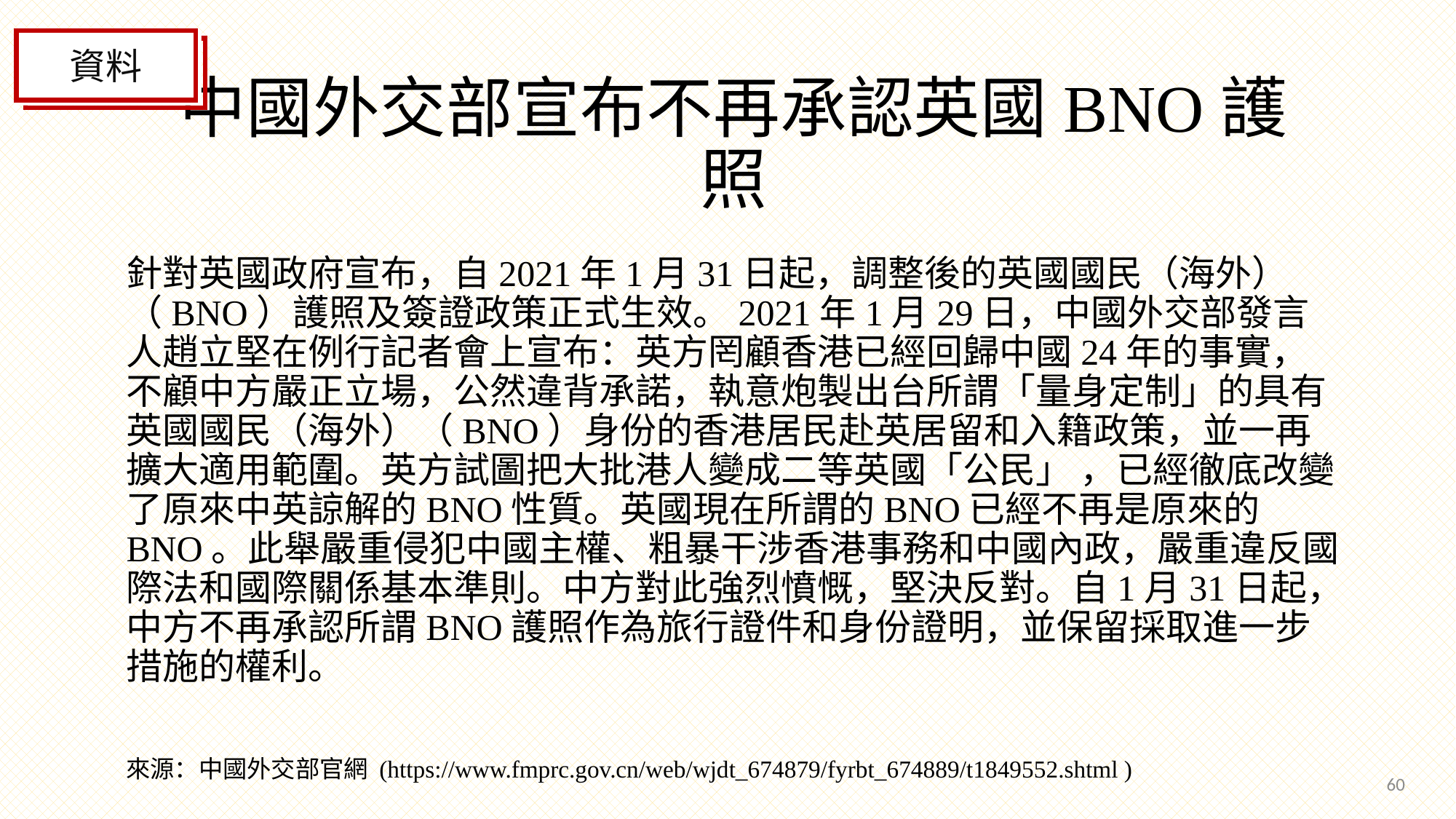

資料
# 中國外交部宣布不再承認英國BNO護照
針對英國政府宣布，自2021年1月31日起，調整後的英國國民（海外）（BNO）護照及簽證政策正式生效。2021年1月29日，中國外交部發言人趙立堅在例行記者會上宣布：英方罔顧香港已經回歸中國24年的事實，不顧中方嚴正立場，公然違背承諾，執意炮製出台所謂「量身定制」的具有英國國民（海外）（BNO）身份的香港居民赴英居留和入籍政策，並一再擴大適用範圍。英方試圖把大批港人變成二等英國「公民」 ，已經徹底改變了原來中英諒解的BNO性質。英國現在所謂的BNO已經不再是原來的BNO。此舉嚴重侵犯中國主權、粗暴干涉香港事務和中國內政，嚴重違反國際法和國際關係基本準則。中方對此強烈憤慨，堅決反對。自1月31日起，中方不再承認所謂BNO護照作為旅行證件和身份證明，並保留採取進一步措施的權利。

來源：中國外交部官網 (https://www.fmprc.gov.cn/web/wjdt_674879/fyrbt_674889/t1849552.shtml )

60